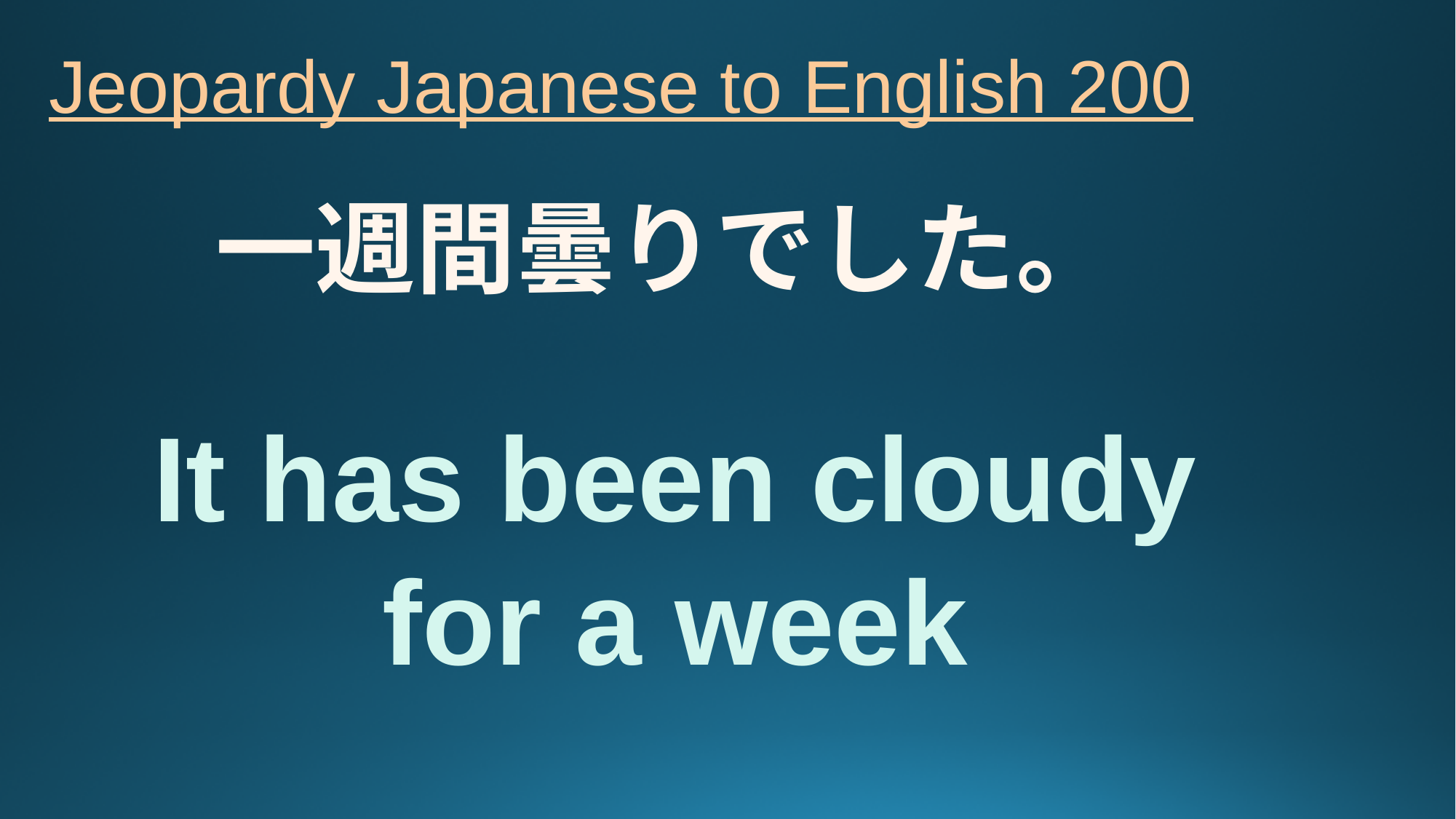

# Jeopardy Japanese to English 200
一週間曇りでした。
It has been cloudy for a week